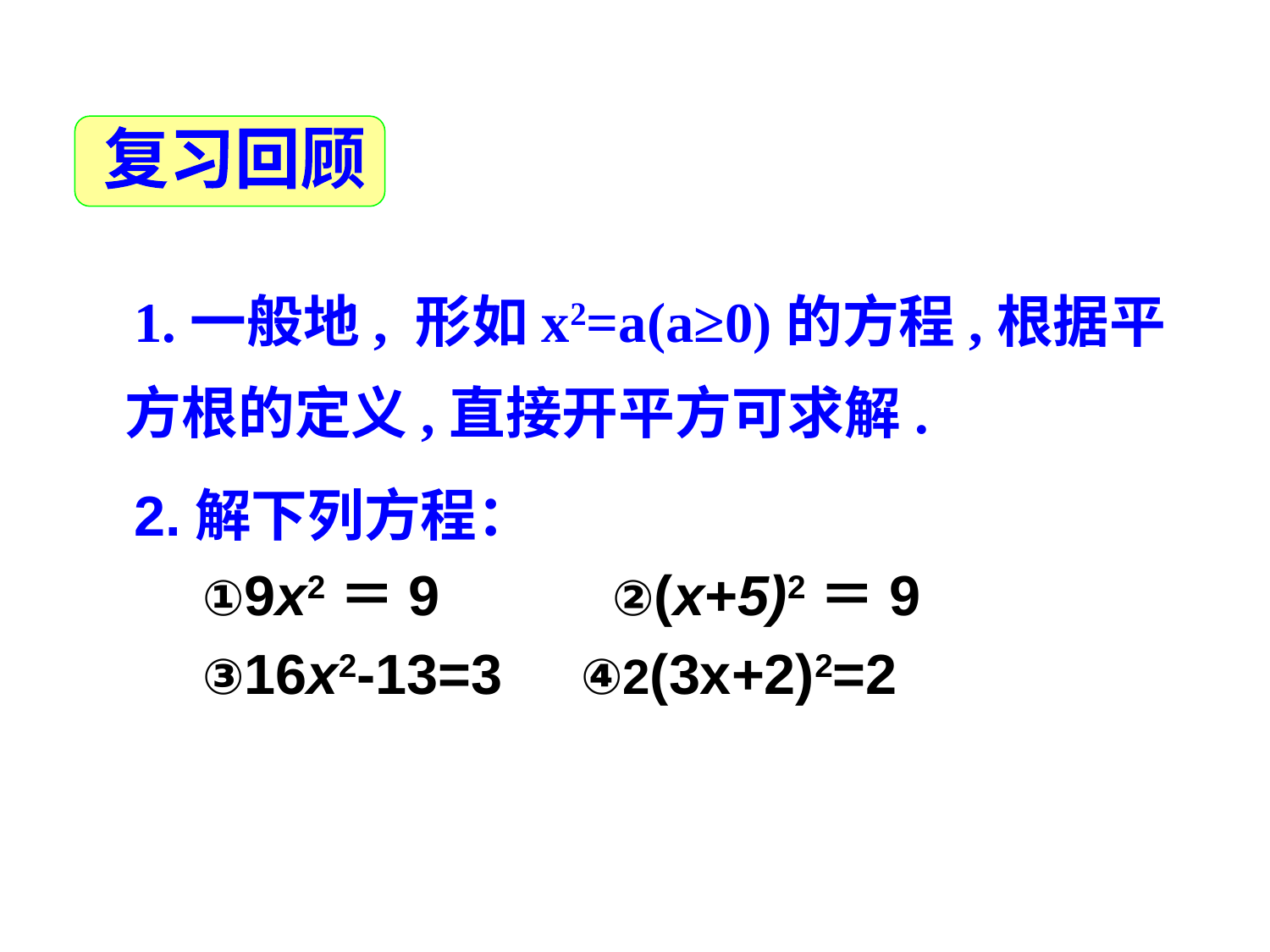

复习回顾
    1.一般地, 形如x2=a(a≥0)的方程,根据平方根的定义,直接开平方可求解.
    2.解下列方程：
        ①9x2＝9           ②(x+5)2＝9
        ③16x2-13=3     ④2(3x+2)2=2